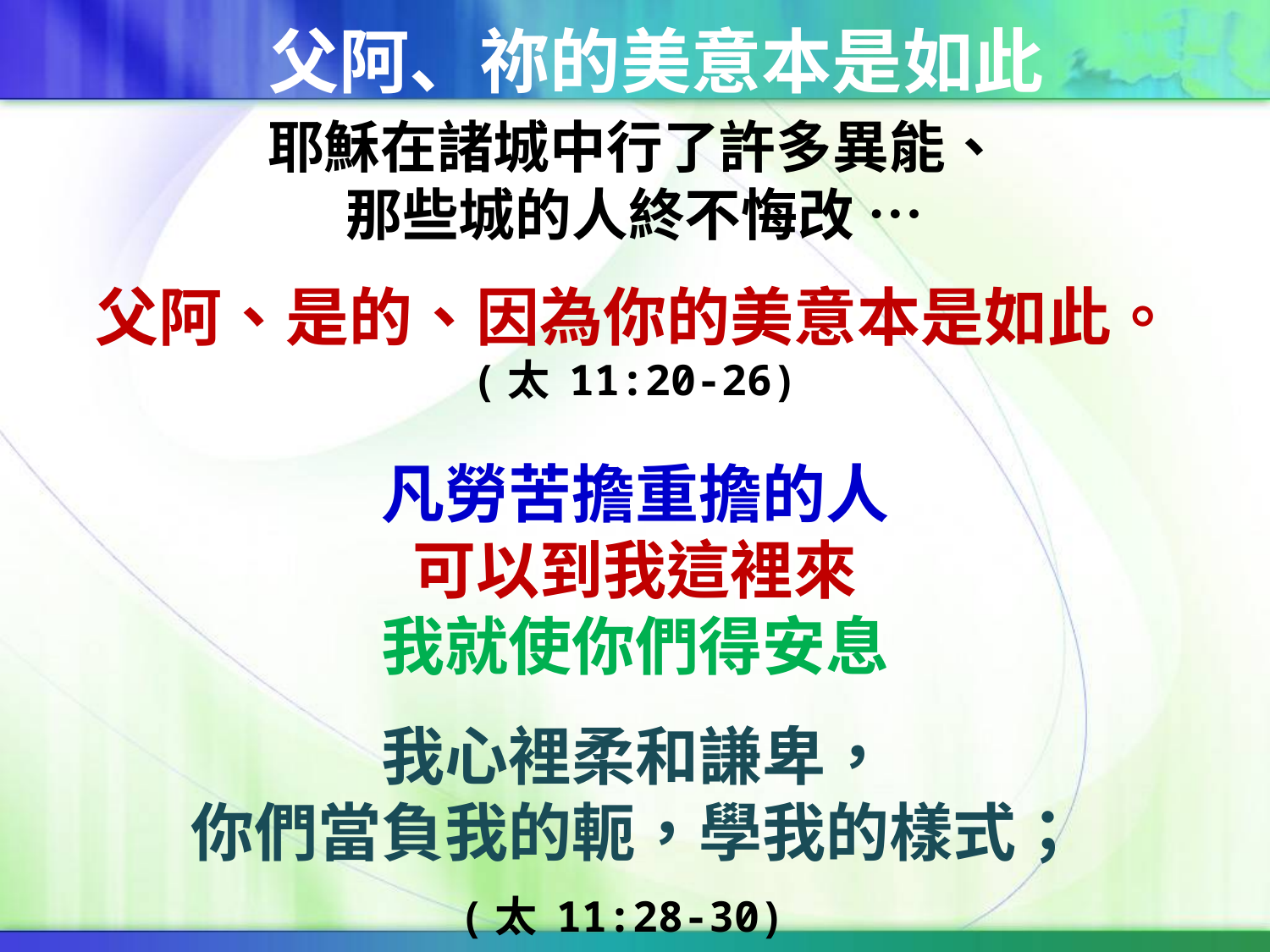

父阿、祢的美意本是如此
耶穌在諸城中行了許多異能、
那些城的人終不悔改 …

父阿、是的、因為你的美意本是如此。
(太 11:20-26)

凡勞苦擔重擔的人
可以到我這裡來
我就使你們得安息

我心裡柔和謙卑，
你們當負我的軛，學我的樣式；

(太 11:28-30)